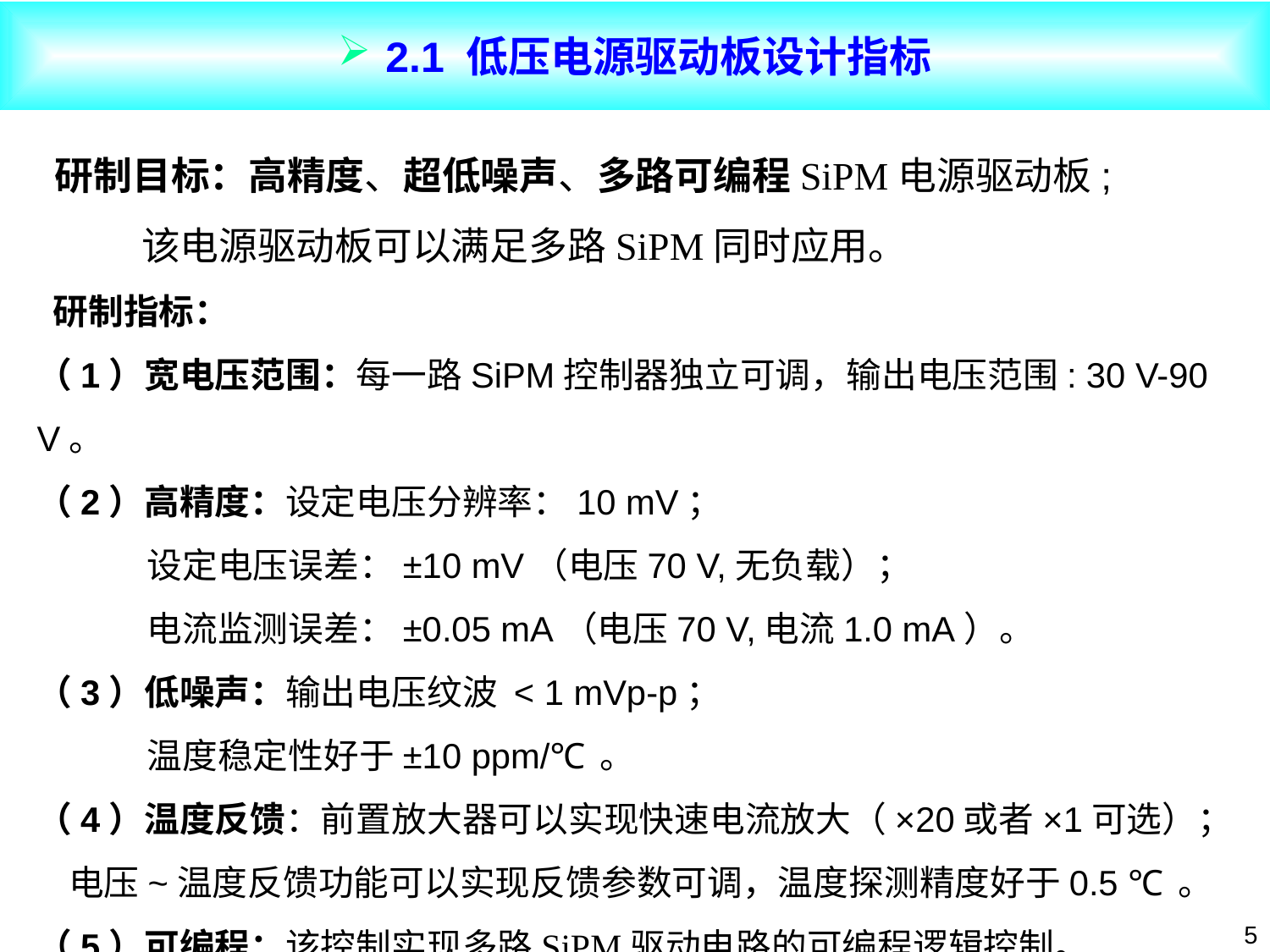

2.1 低压电源驱动板设计指标
 研制目标：高精度、超低噪声、多路可编程SiPM电源驱动板;
           该电源驱动板可以满足多路SiPM同时应用。
 研制指标：
（1）宽电压范围：每一路SiPM控制器独立可调，输出电压范围: 30 V-90 V。
（2）高精度：设定电压分辨率：10 mV；
             设定电压误差：±10 mV（电压70 V,无负载）；
             电流监测误差：±0.05 mA（电压70 V,电流1.0 mA）。
（3）低噪声：输出电压纹波 < 1 mVp-p；
             温度稳定性好于±10 ppm/℃。
（4）温度反馈：前置放大器可以实现快速电流放大（×20或者×1可选）；
   电压~温度反馈功能可以实现反馈参数可调，温度探测精度好于0.5 ℃。
（5）可编程：该控制实现多路SiPM驱动电路的可编程逻辑控制。
5